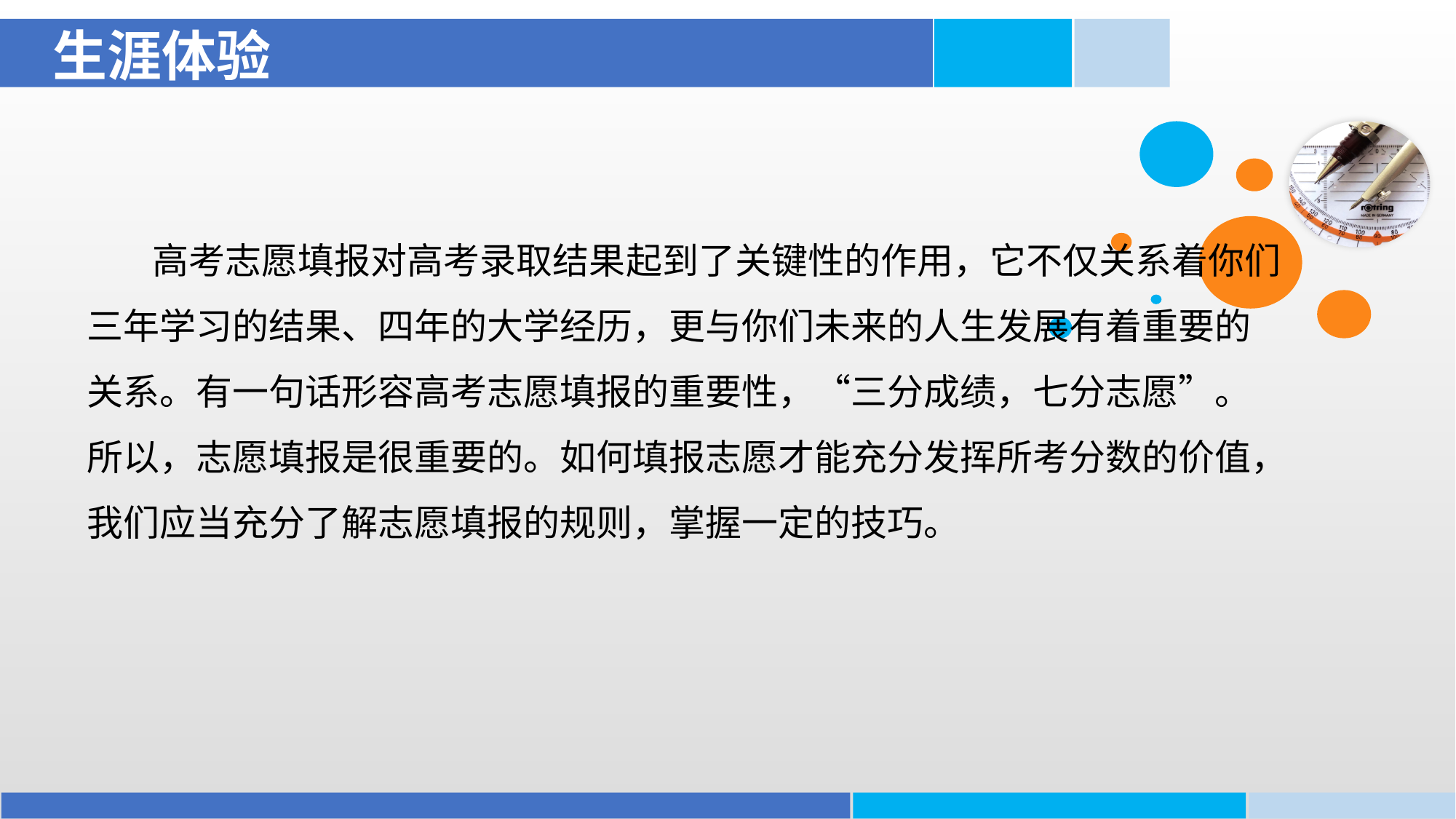

生涯体验
       高考志愿填报对高考录取结果起到了关键性的作用，它不仅关系着你们三年学习的结果、四年的大学经历，更与你们未来的人生发展有着重要的关系。有一句话形容高考志愿填报的重要性，“三分成绩，七分志愿”。所以，志愿填报是很重要的。如何填报志愿才能充分发挥所考分数的价值，我们应当充分了解志愿填报的规则，掌握一定的技巧。